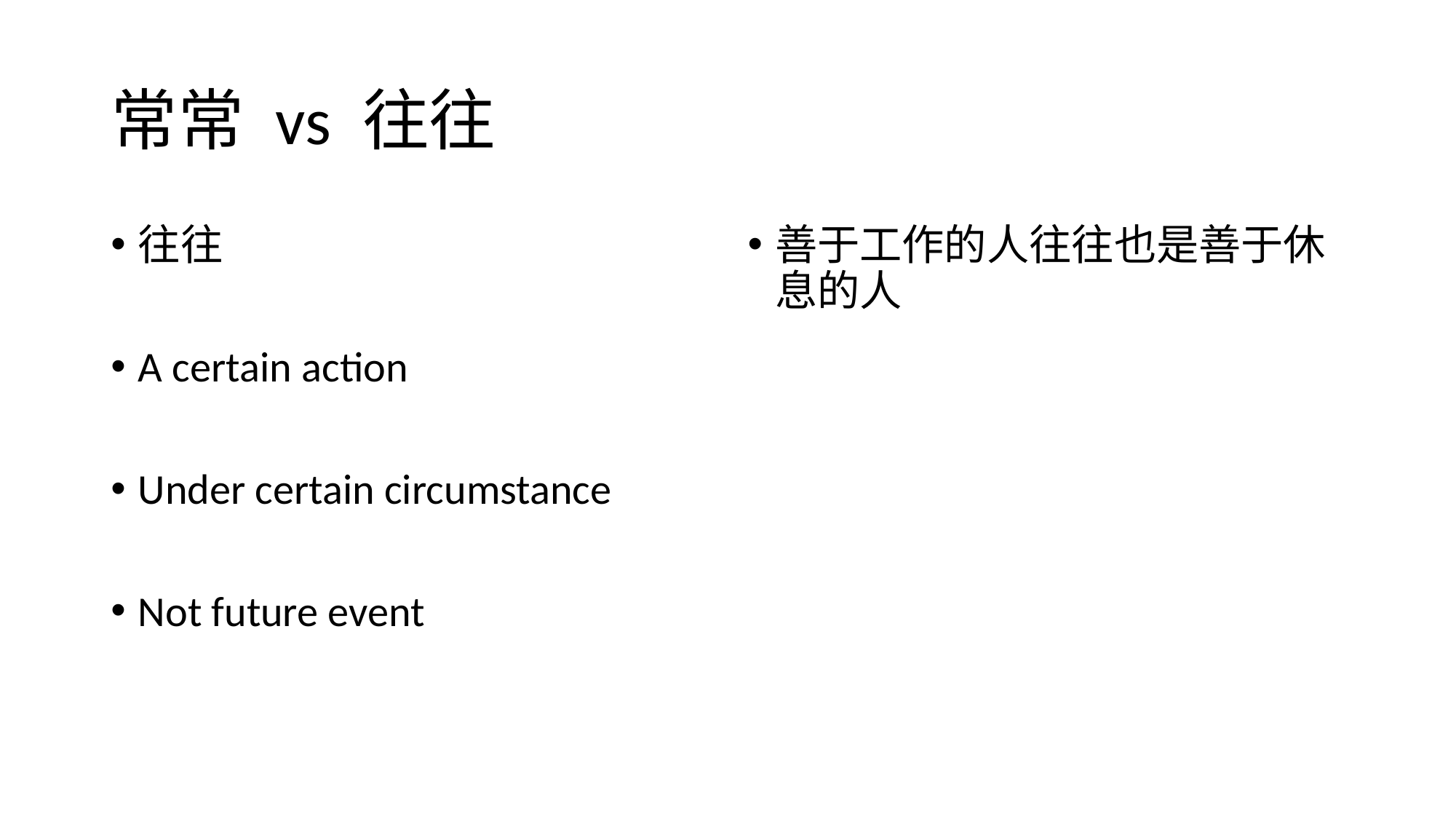

# 常常 vs 往往
往往

A certain action

Under certain circumstance

Not future event
善于工作的人往往也是善于休息的人